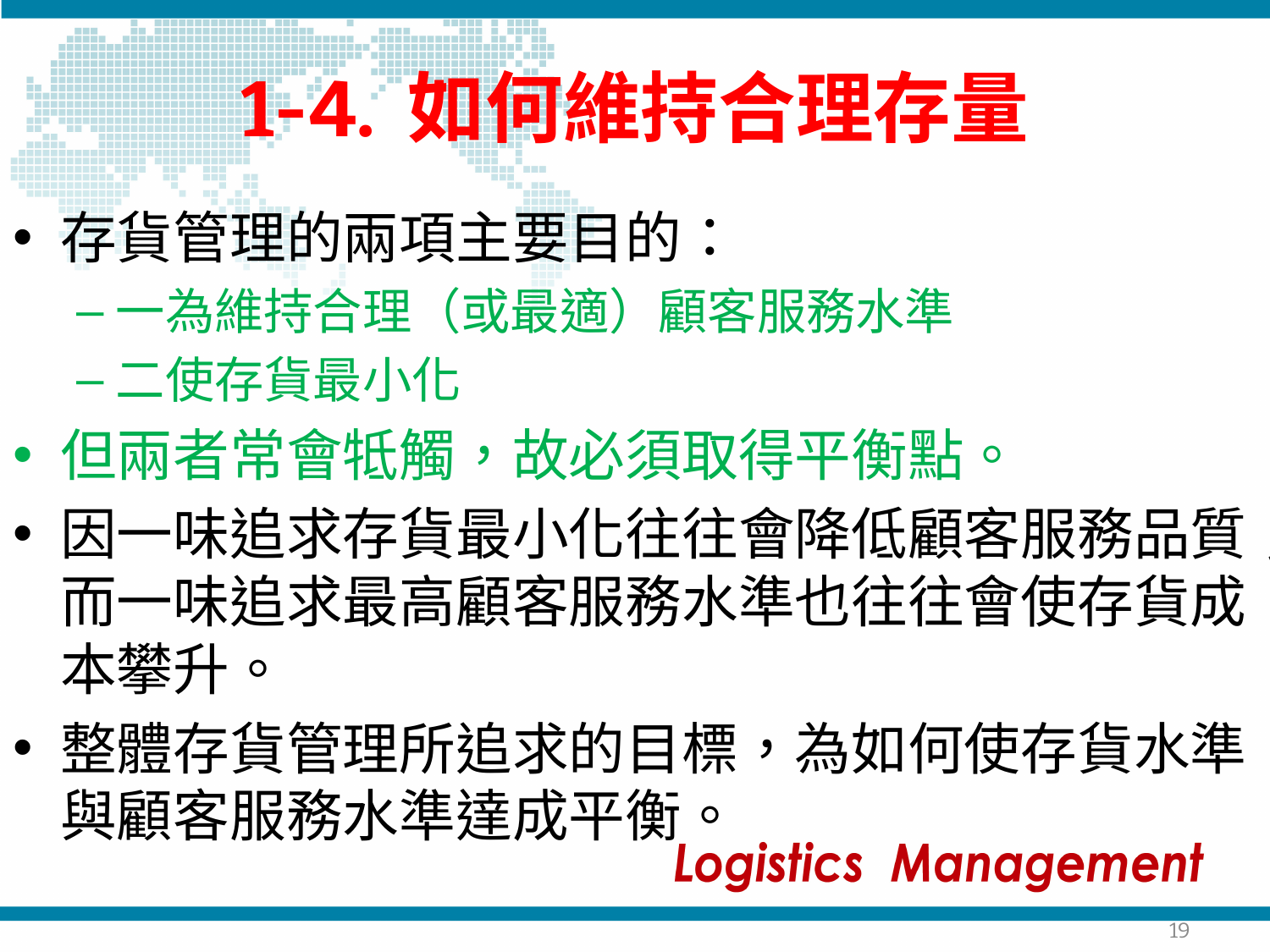

# 1-4. 如何維持合理存量
存貨管理的兩項主要目的：
一為維持合理（或最適）顧客服務水準
二使存貨最小化
但兩者常會牴觸，故必須取得平衡點。
因一味追求存貨最小化往往會降低顧客服務品質；而一味追求最高顧客服務水準也往往會使存貨成本攀升。
整體存貨管理所追求的目標，為如何使存貨水準與顧客服務水準達成平衡。
19